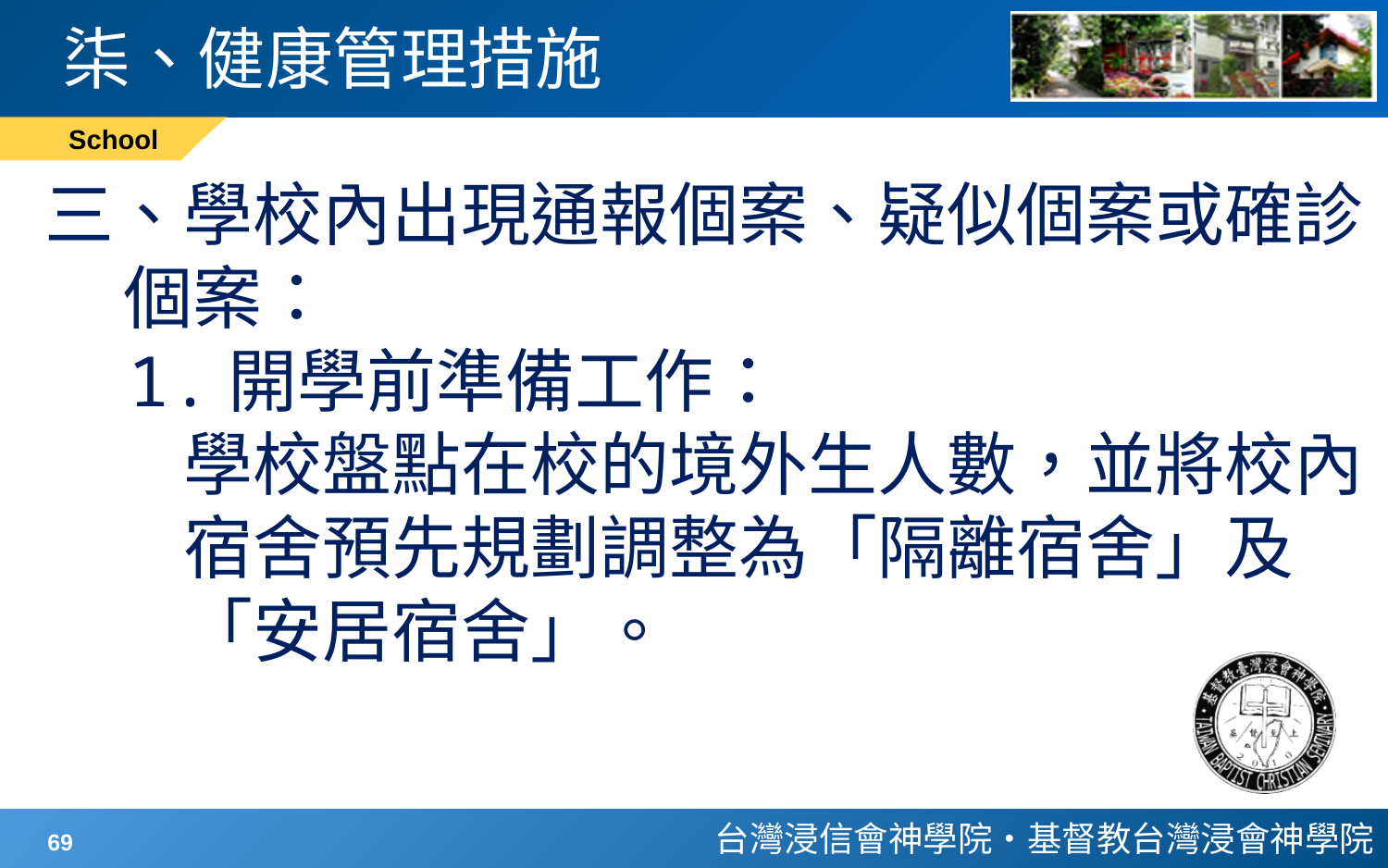

# 柒、健康管理措施
School
三、學校內出現通報個案、疑似個案或確診
    個案：
  1.開學前準備工作：
學校盤點在校的境外生人數，並將校內宿舍預先規劃調整為「隔離宿舍」及「安居宿舍」。